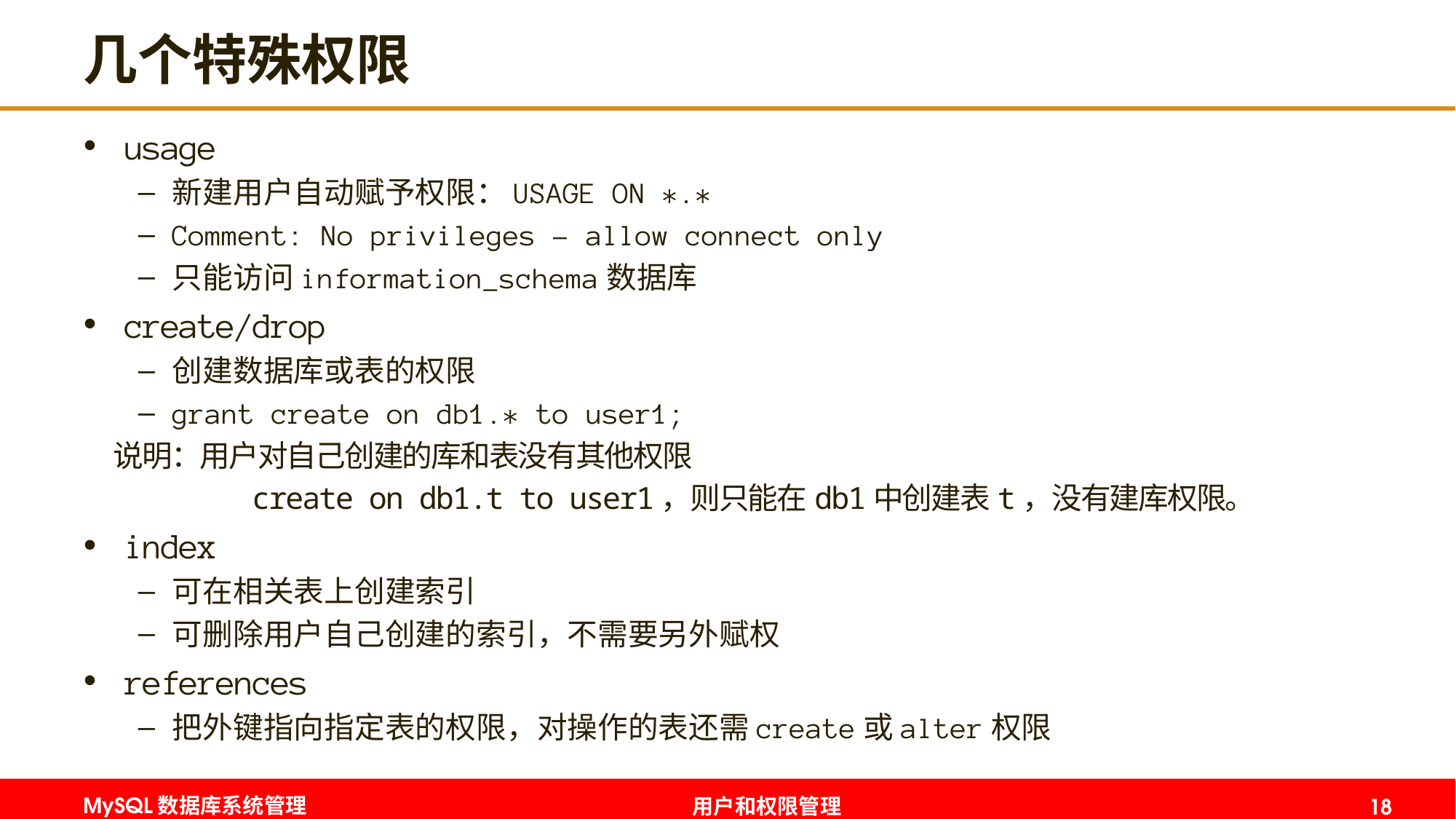

# 几个特殊权限
usage
新建用户自动赋予权限：USAGE ON *.*
Comment: No privileges - allow connect only
只能访问information_schema数据库
create/drop
创建数据库或表的权限
grant create on db1.* to user1;
    说明：用户对自己创建的库和表没有其他权限
          create on db1.t to user1，则只能在db1中创建表t，没有建库权限。
index
可在相关表上创建索引
可删除用户自己创建的索引，不需要另外赋权
references
把外键指向指定表的权限，对操作的表还需create或alter权限